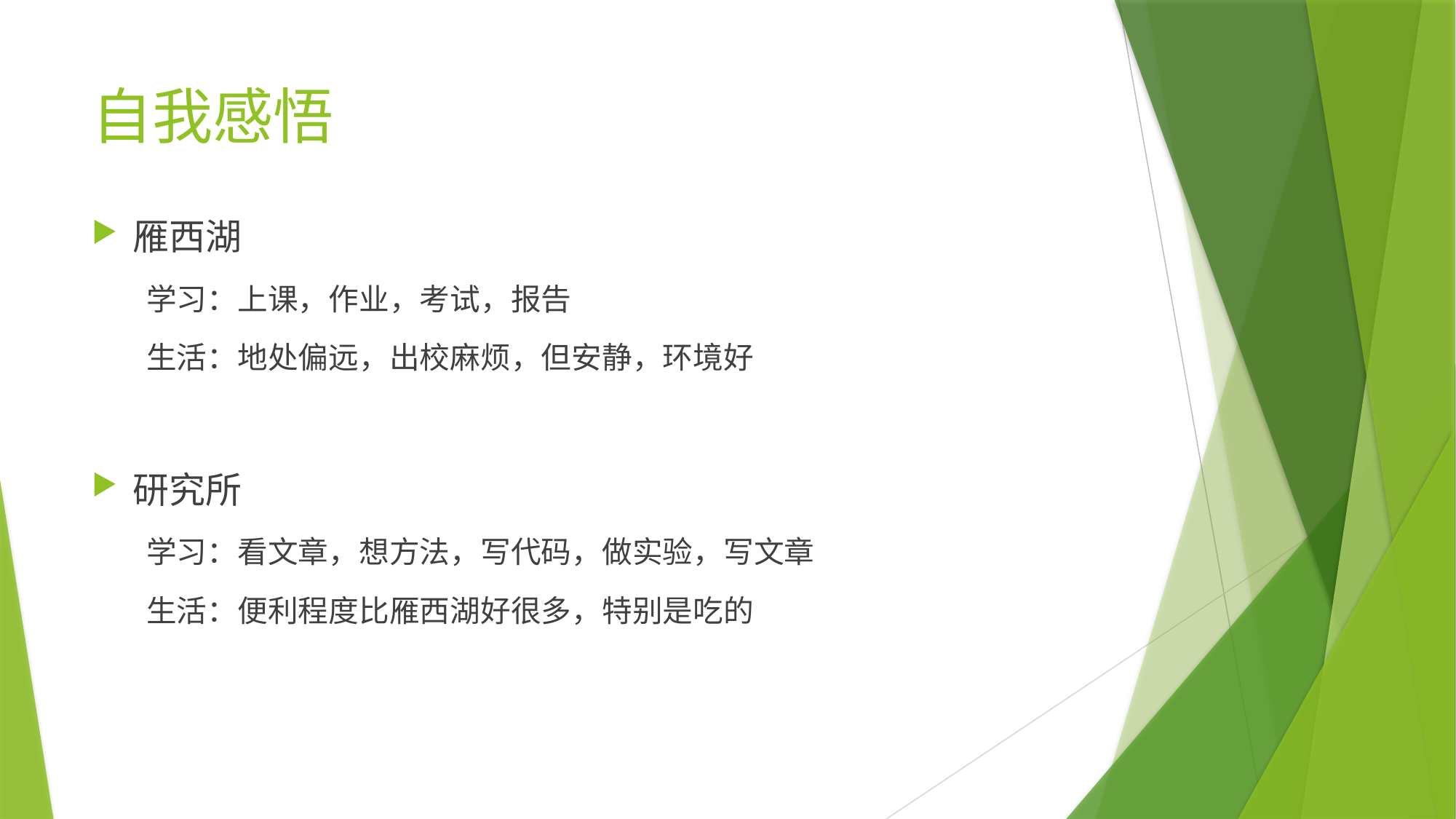

# 自我感悟
雁西湖
学习：上课，作业，考试，报告
生活：地处偏远，出校麻烦，但安静，环境好

研究所
学习：看文章，想方法，写代码，做实验，写文章
生活：便利程度比雁西湖好很多，特别是吃的